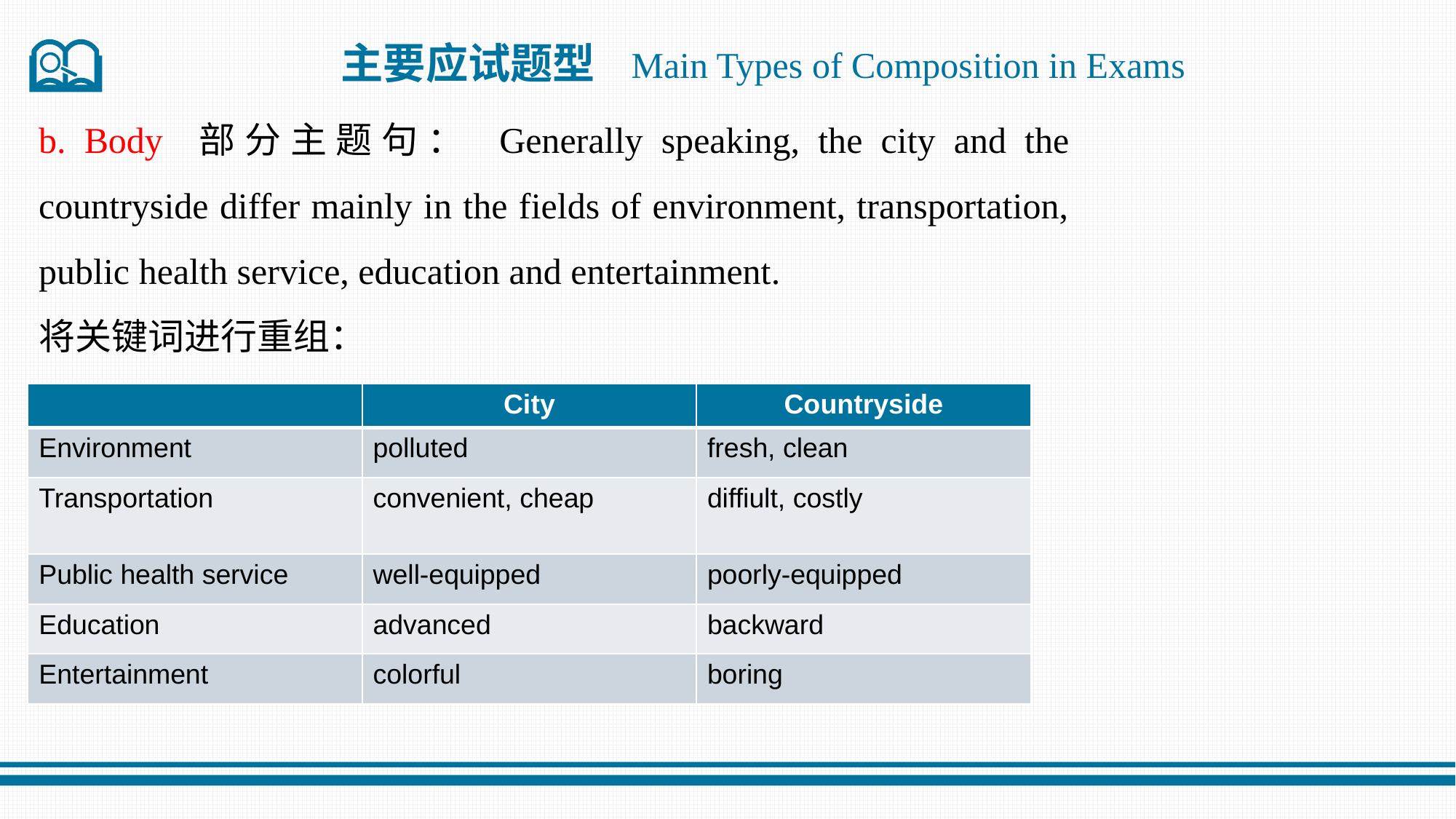

b. Body 部分主题句： Generally speaking, the city and the countryside differ mainly in the fields of environment, transportation, public health service, education and entertainment.
将关键词进行重组：

主要应试题型
Main Types of Composition in Exams
|  | City | Countryside |
| --- | --- | --- |
| Environment | polluted | fresh, clean |
| Transportation | convenient, cheap | diffiult, costly |
| Public health service | well-equipped | poorly-equipped |
| Education | advanced | backward |
| Entertainment | colorful | boring |